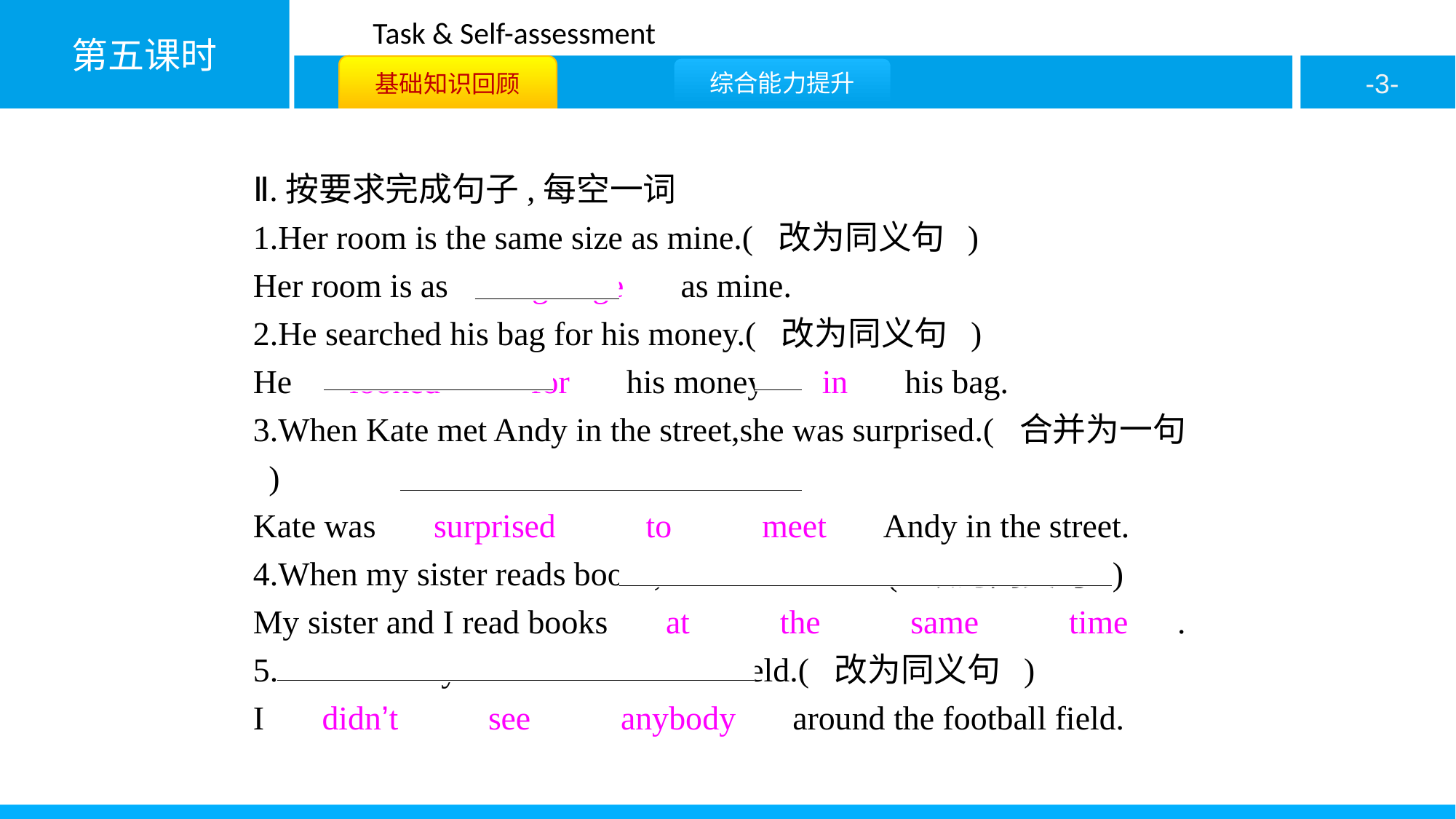

Ⅱ.按要求完成句子,每空一词
1.Her room is the same size as mine.(  改为同义句  )
Her room is as 　big/large　 as mine.
2.He searched his bag for his money.(  改为同义句  )
He 　looked　 　for　 his money 　in　 his bag.
3.When Kate met Andy in the street,she was surprised.(  合并为一句  )
Kate was 　surprised　 　to　 　meet　 Andy in the street.
4.When my sister reads books,I read books too.(  改为同义句  )
My sister and I read books 　at　 　the　 　same　 　time　.
5.I saw nobody around the football field.(  改为同义句  )
I 　didn’t　 　see　 　anybody　 around the football field.